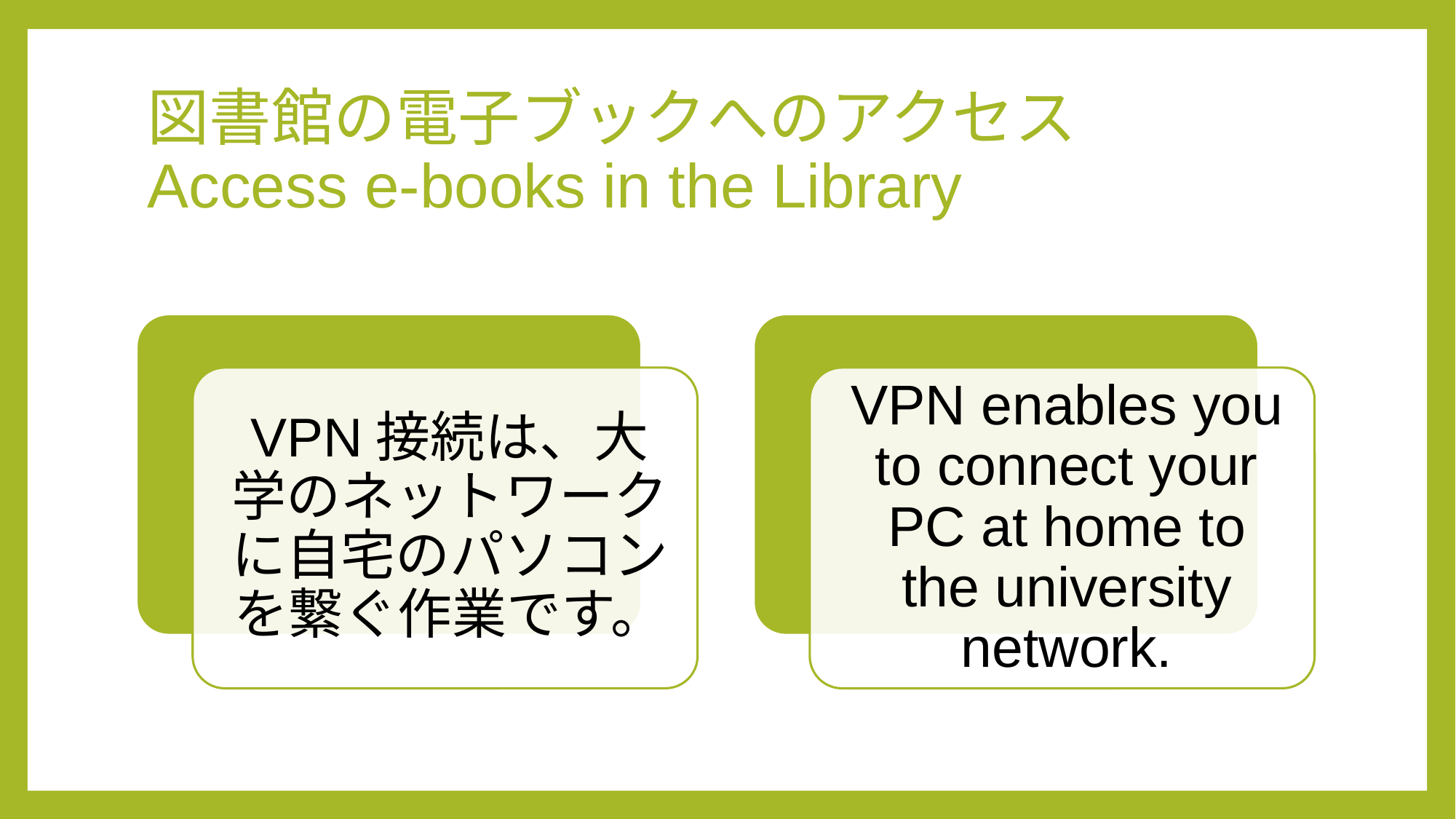

# 図書館の電子ブックへのアクセス Access e-books in the Library
VPN接続は、大学のネットワークに自宅のパソコンを繋ぐ作業です。
VPN enables you to connect your PC at home to the university network.